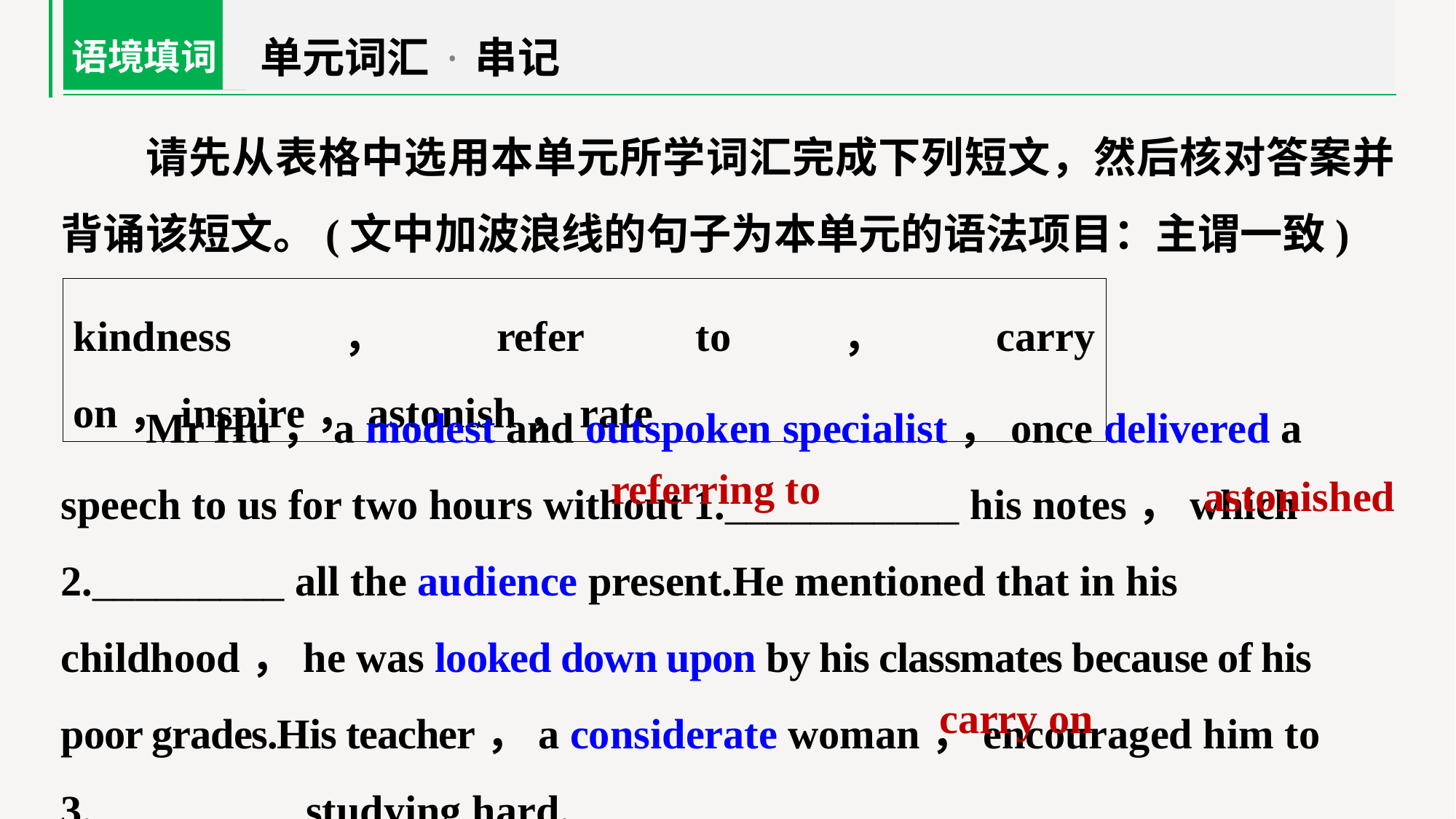

单元词汇·串记
语境填词
请先从表格中选用本单元所学词汇完成下列短文，然后核对答案并背诵该短文。(文中加波浪线的句子为本单元的语法项目：主谓一致)
kindness，refer to，carry on，inspire，astonish，rate
Mr Hu，a modest and outspoken specialist，once delivered a speech to us for two hours without 1.___________ his notes，which 2._________ all the audience present.He mentioned that in his childhood，he was looked down upon by his classmates because of his poor grades.His teacher，a considerate woman，encouraged him to 3.__________studying hard.
referring to
astonished
carry on